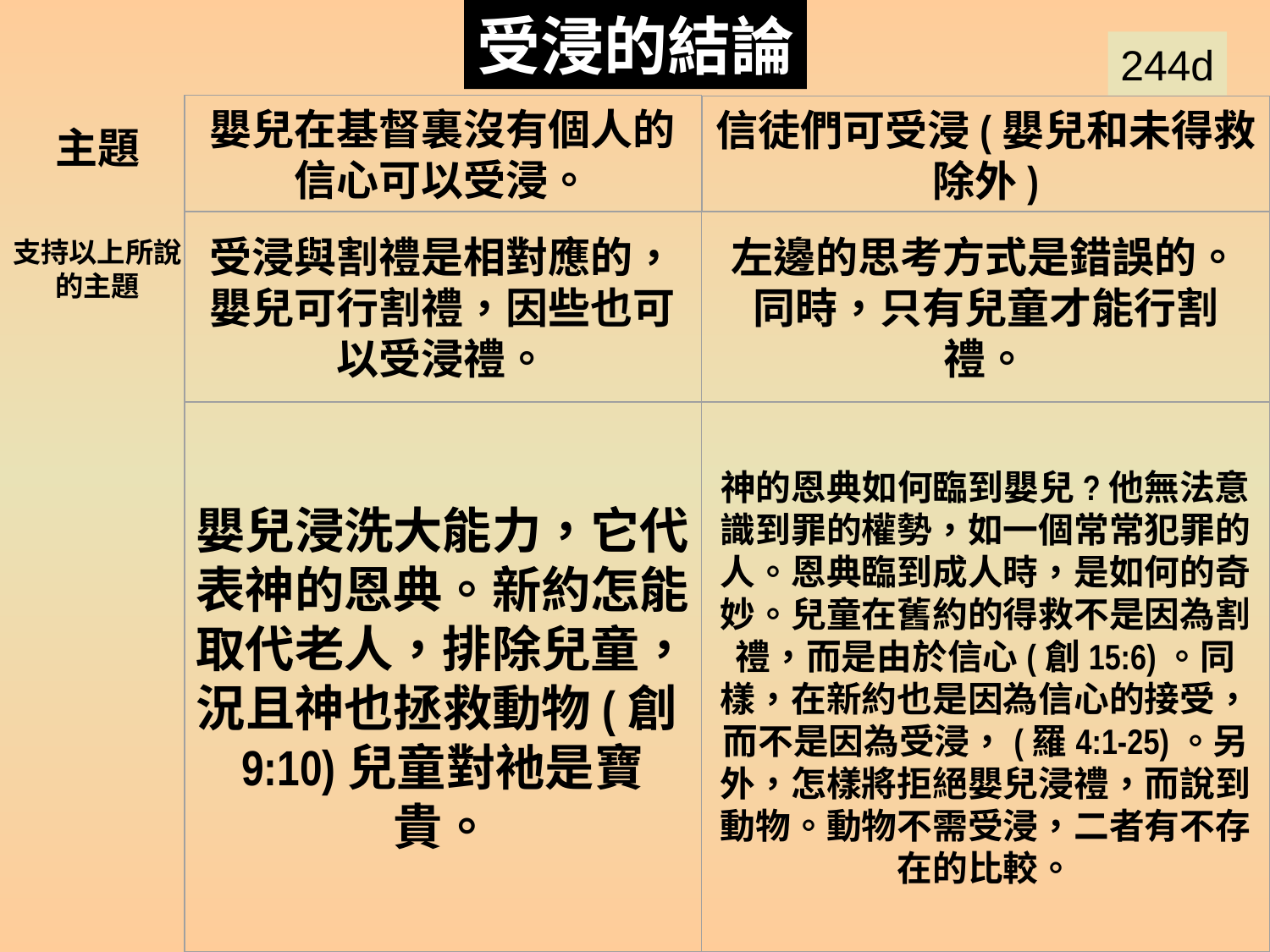

受浸的結論
244d
Baptism Summary 4
主題

嬰兒在基督裏沒有個人的信心可以受浸。

信徒們可受浸(嬰兒和未得救除外)
支持以上所說的主題

受浸與割禮是相對應的，嬰兒可行割禮，因些也可以受浸禮。

左邊的思考方式是錯誤的。同時，只有兒童才能行割禮。

嬰兒浸洗大能力，它代表神的恩典。新約怎能取代老人，排除兒童，況且神也拯救動物(創9:10)兒童對衪是寶貴。

神的恩典如何臨到嬰兒?他無法意識到罪的權勢，如一個常常犯罪的人。恩典臨到成人時，是如何的奇妙。兒童在舊約的得救不是因為割禮，而是由於信心(創15:6)。同樣，在新約也是因為信心的接受，而不是因為受浸，(羅4:1-25)。另外，怎樣將拒絕嬰兒浸禮，而說到動物。動物不需受浸，二者有不存在的比較。